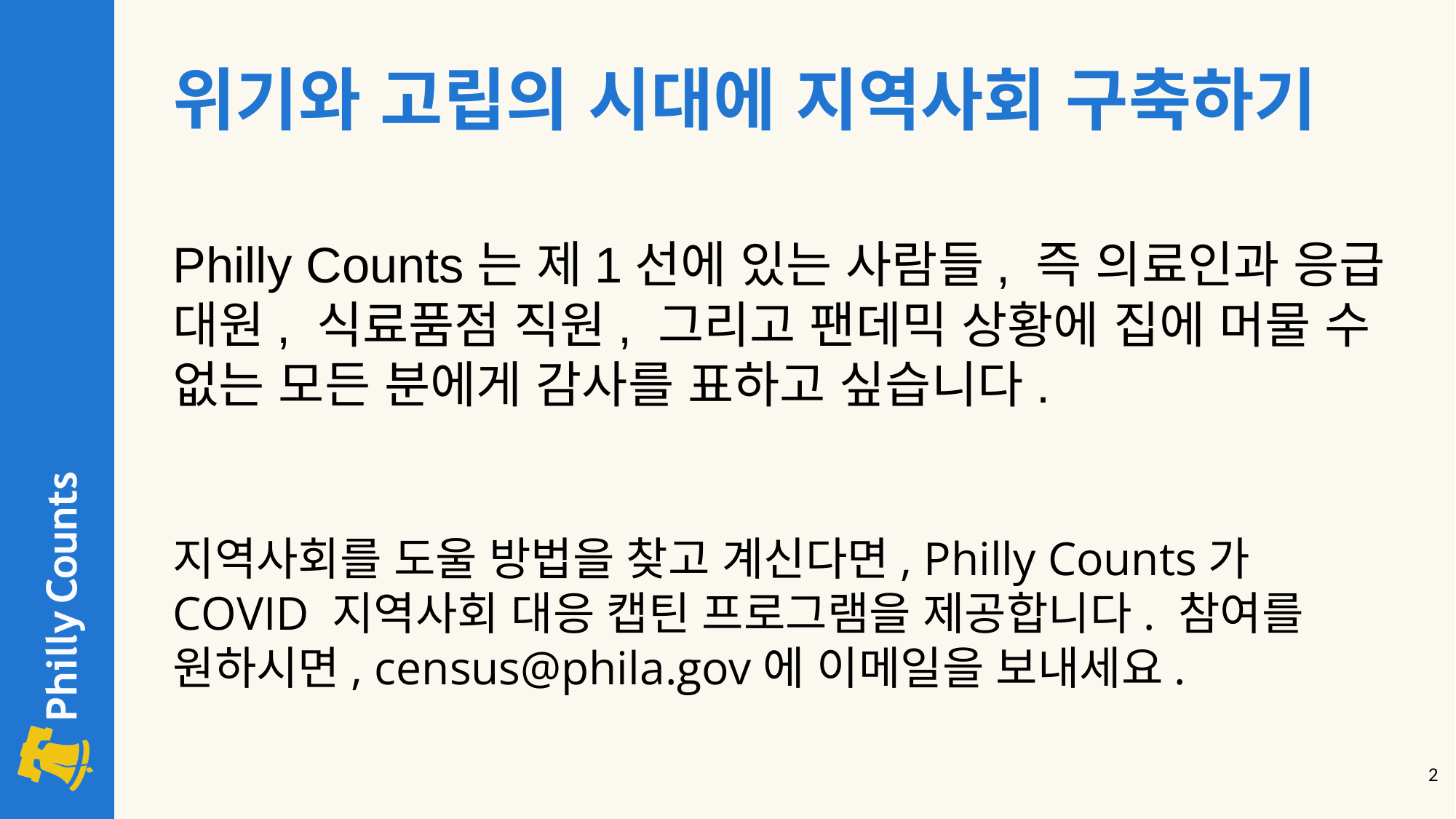

위기와 고립의 시대에 지역사회 구축하기
Philly Counts는 제1선에 있는 사람들, 즉 의료인과 응급 대원, 식료품점 직원, 그리고 팬데믹 상황에 집에 머물 수 없는 모든 분에게 감사를 표하고 싶습니다.
지역사회를 도울 방법을 찾고 계신다면, Philly Counts가 COVID 지역사회 대응 캡틴 프로그램을 제공합니다. 참여를 원하시면, census@phila.gov에 이메일을 보내세요.
2